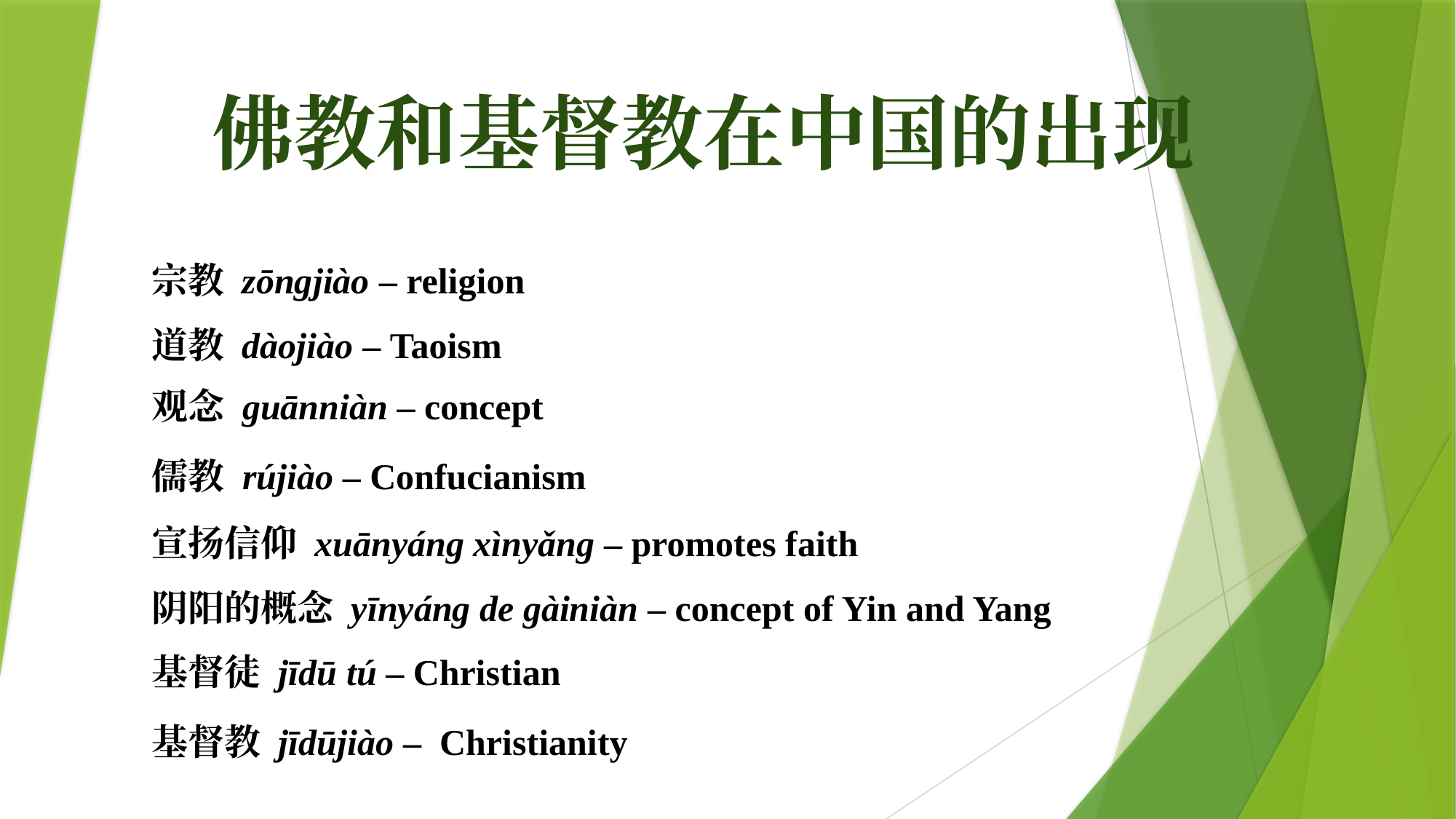

# 佛教和基督教在中国的出现
宗教 zōngjiào – religion
道教 dàojiào – Taoism
观念 guānniàn – concept
儒教 rújiào – Confucianism
宣扬信仰 xuānyáng xìnyǎng – promotes faith
阴阳的概念 yīnyáng de gàiniàn – concept of Yin and Yang
基督徒 jīdū tú – Christian
基督教 jīdūjiào –  Christianity